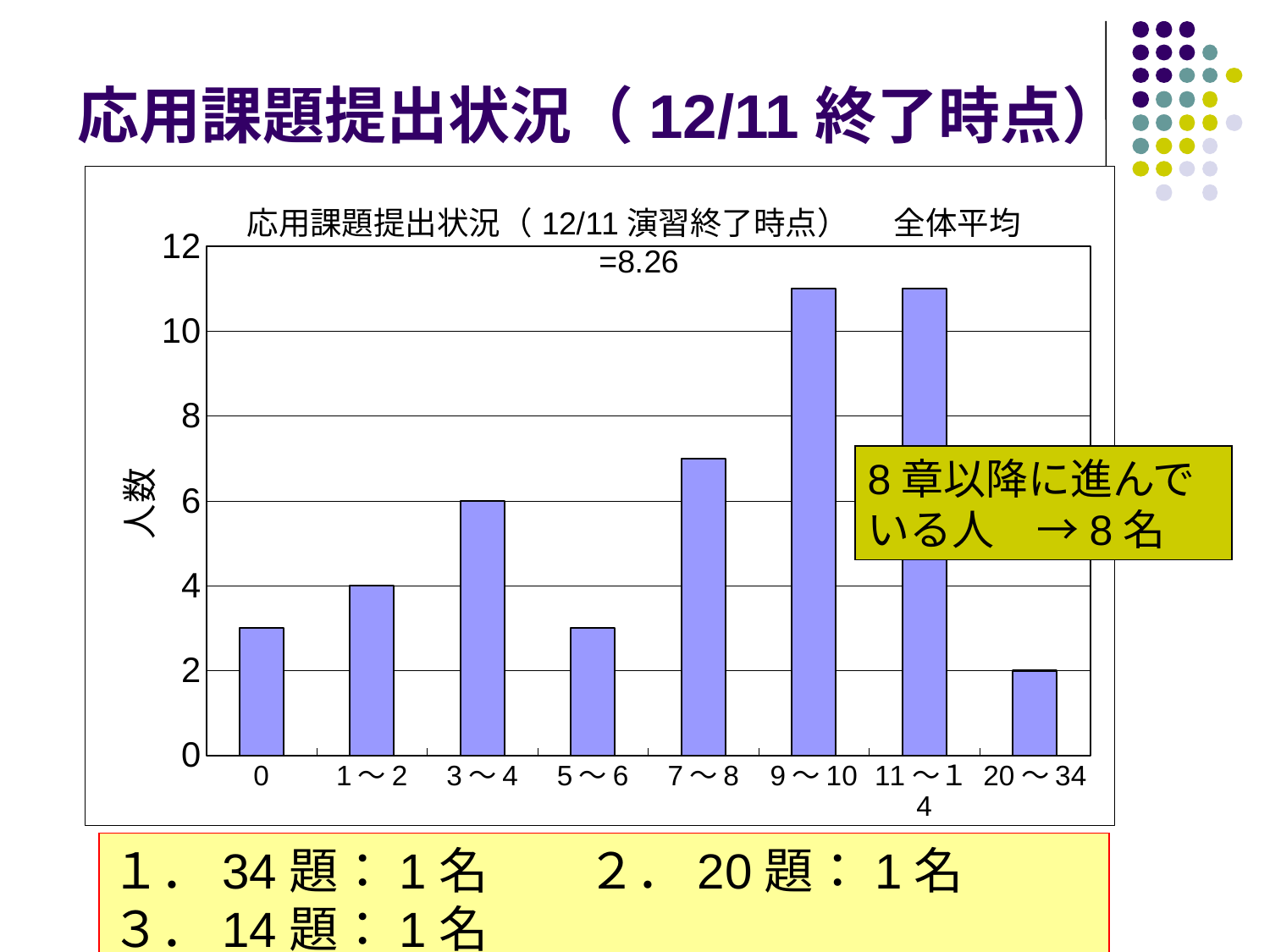

# 応用課題提出状況（12/11終了時点）

### Chart: 応用課題提出状況（12/11演習終了時点）　  全体平均=8.26

| Category |  |
|---|---|
| 0 | 3.0 |
| 1～2 | 4.0 |
| 3～4 | 6.0 |
| 5～6 | 3.0 |
| 7～8 | 7.0 |
| 9～10 | 11.0 |
| 11～１4 | 11.0 |
| 20～34 | 2.0 |
8章以降に進んでいる人　→8名
１．34題：1名　　２．20題：1名　　３．14題：1名